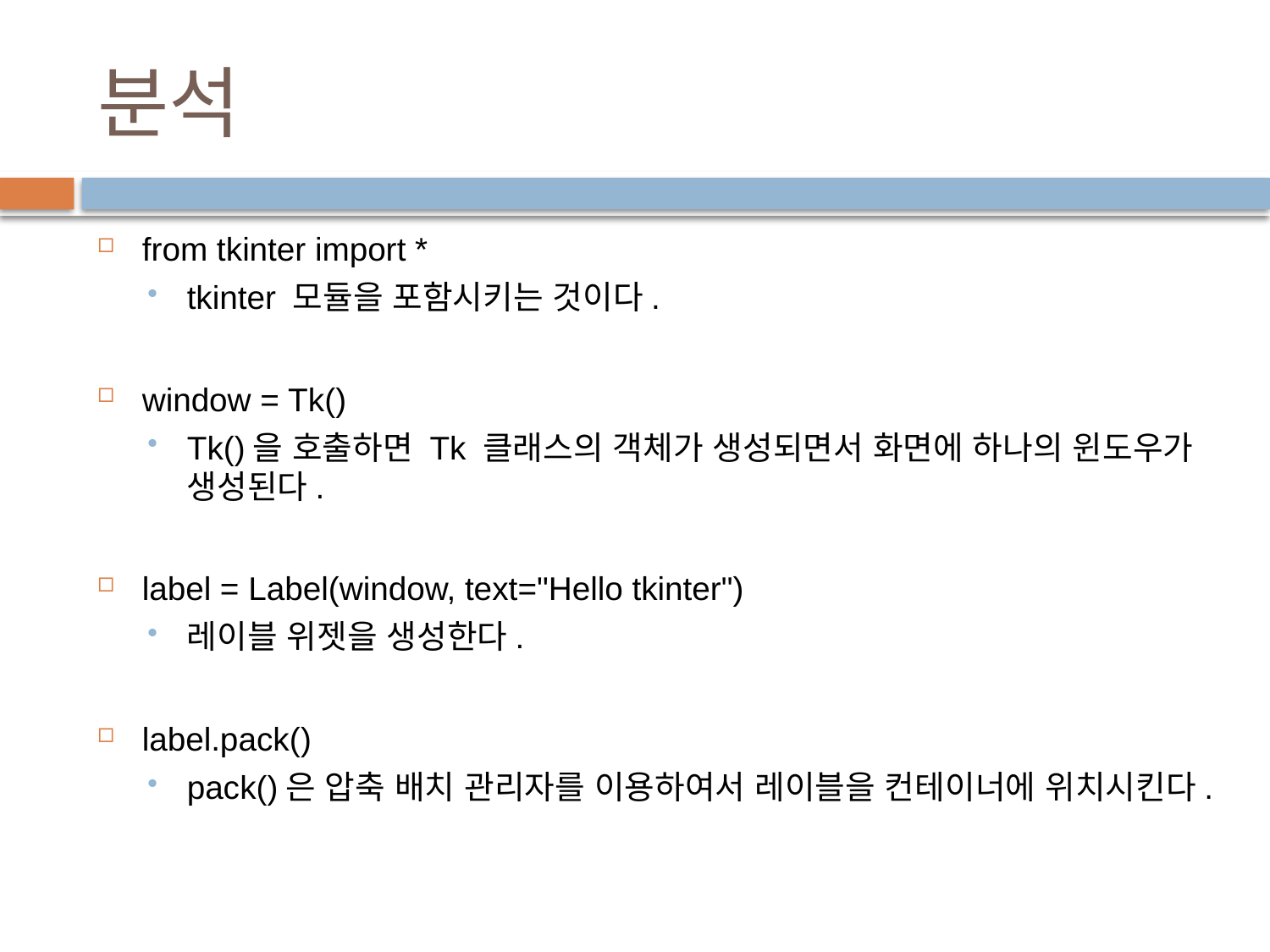

# 분석
from tkinter import *
tkinter 모듈을 포함시키는 것이다.

window = Tk()
Tk()을 호출하면 Tk 클래스의 객체가 생성되면서 화면에 하나의 윈도우가 생성된다.

label = Label(window, text="Hello tkinter")
레이블 위젯을 생성한다.

label.pack()
pack()은 압축 배치 관리자를 이용하여서 레이블을 컨테이너에 위치시킨다.